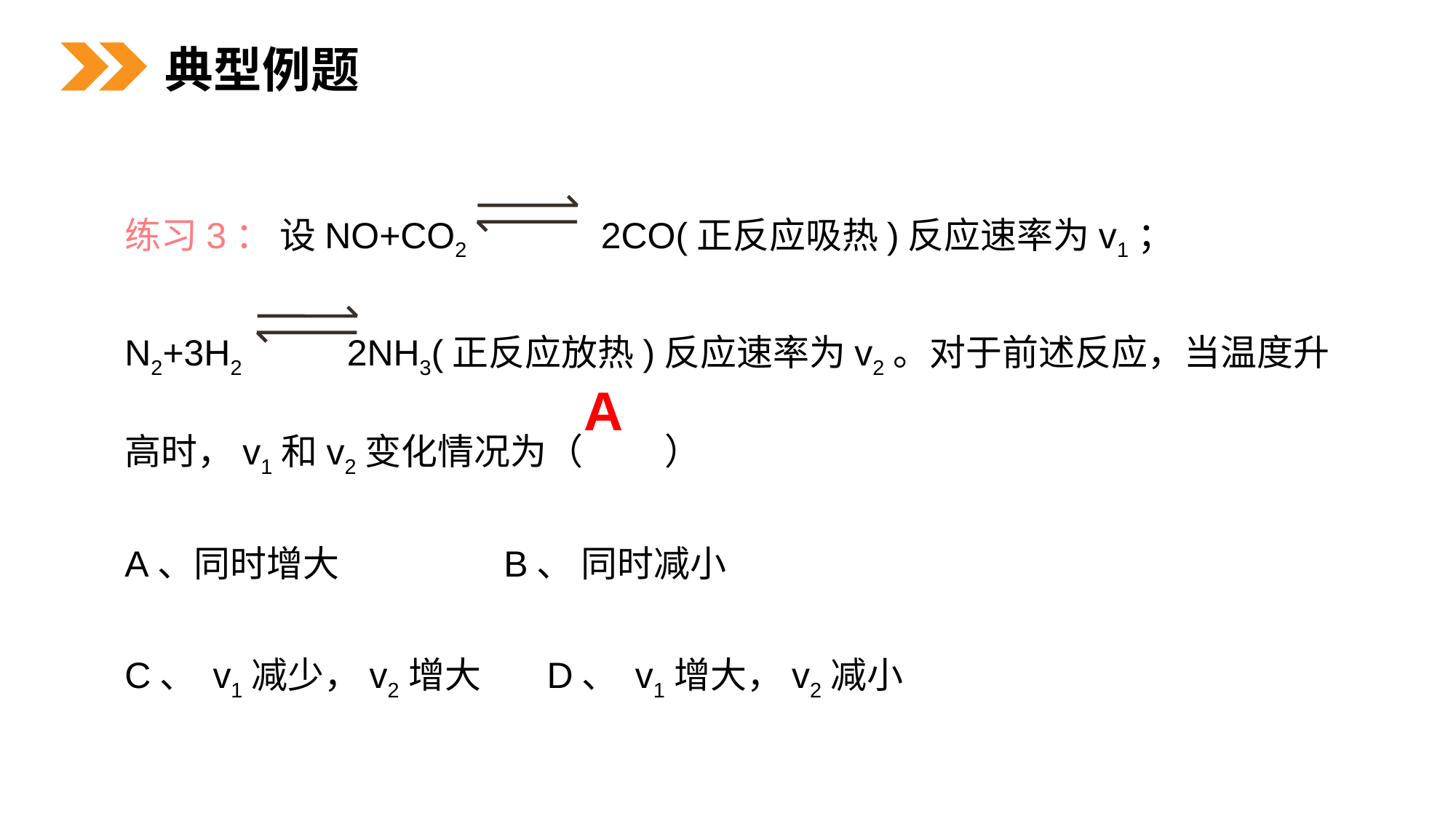

典型例题
练习3： 设NO+CO2                       2CO(正反应吸热)反应速率为v1；
N2+3H2                  2NH3(正反应放热)反应速率为v2。对于前述反应，当温度升高时，v1和v2变化情况为（          ）
A、同时增大                   B、 同时减小
C、 v1减少，v2增大       D、 v1增大，v2减小

A